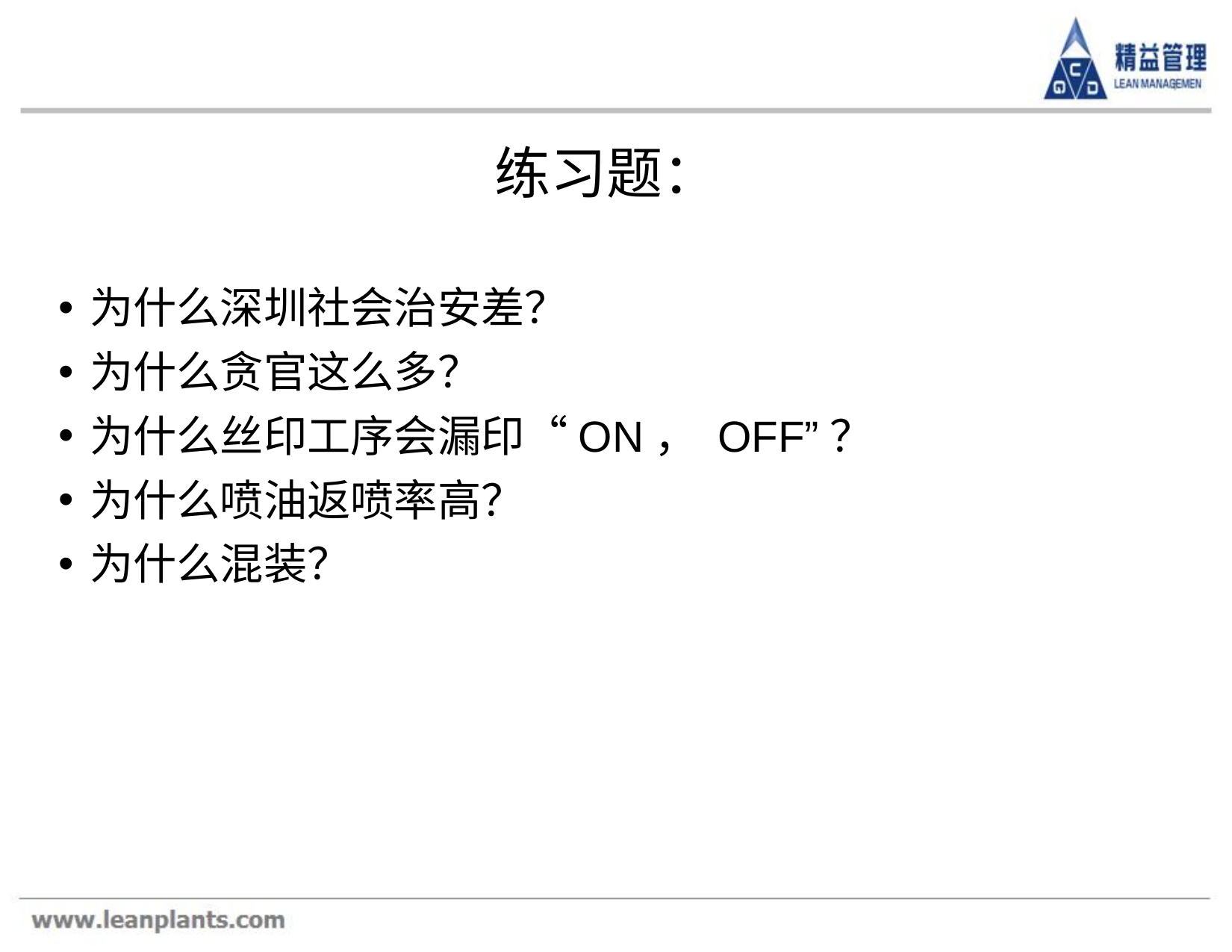

练习题：
为什么深圳社会治安差？
为什么贪官这么多？
为什么丝印工序会漏印“ON， OFF”？
为什么喷油返喷率高？
为什么混装？